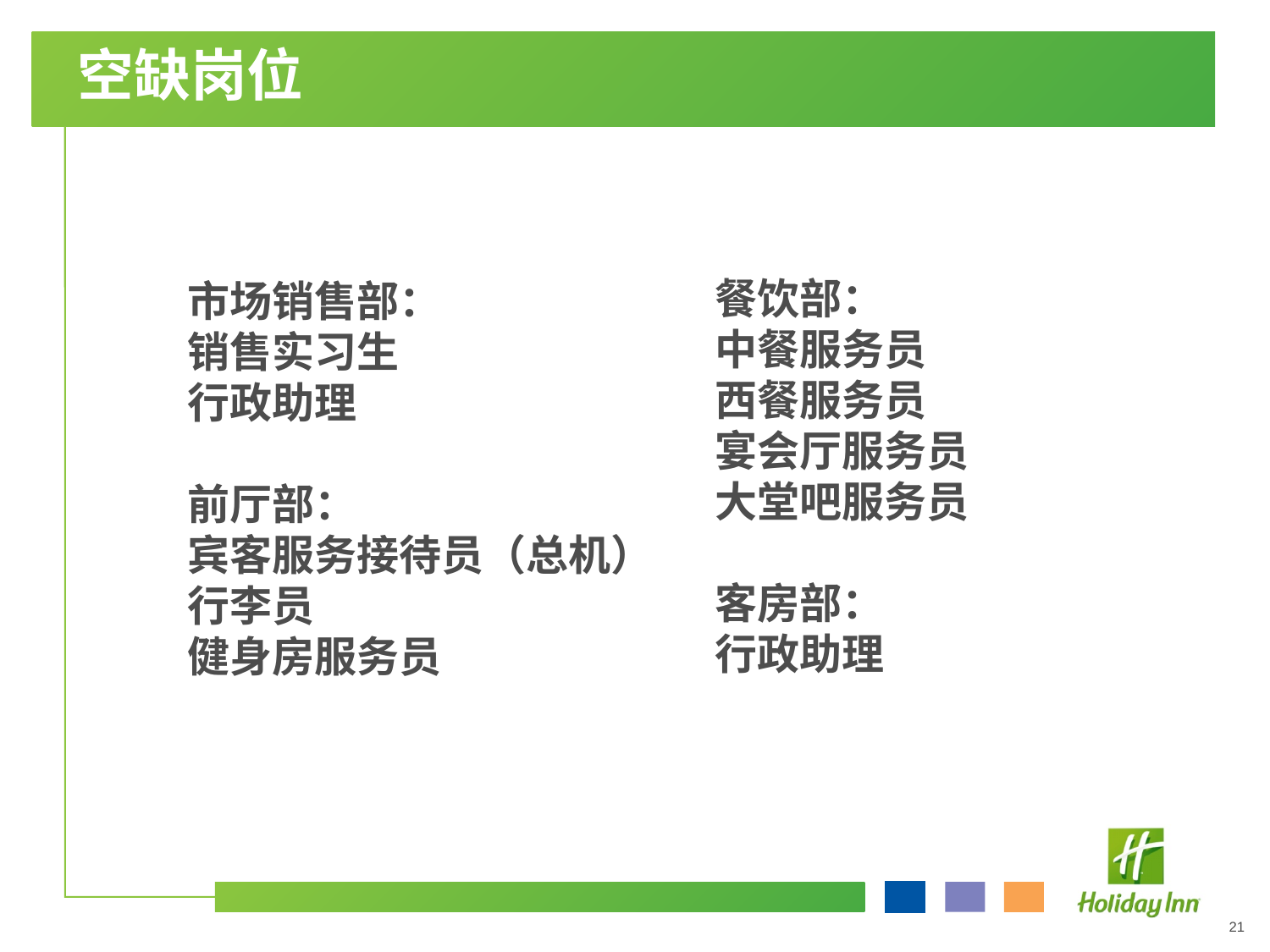

空缺岗位

市场销售部：
销售实习生
行政助理

前厅部：
宾客服务接待员（总机）
行李员
健身房服务员

餐饮部：
中餐服务员
西餐服务员
宴会厅服务员
大堂吧服务员

客房部：
行政助理